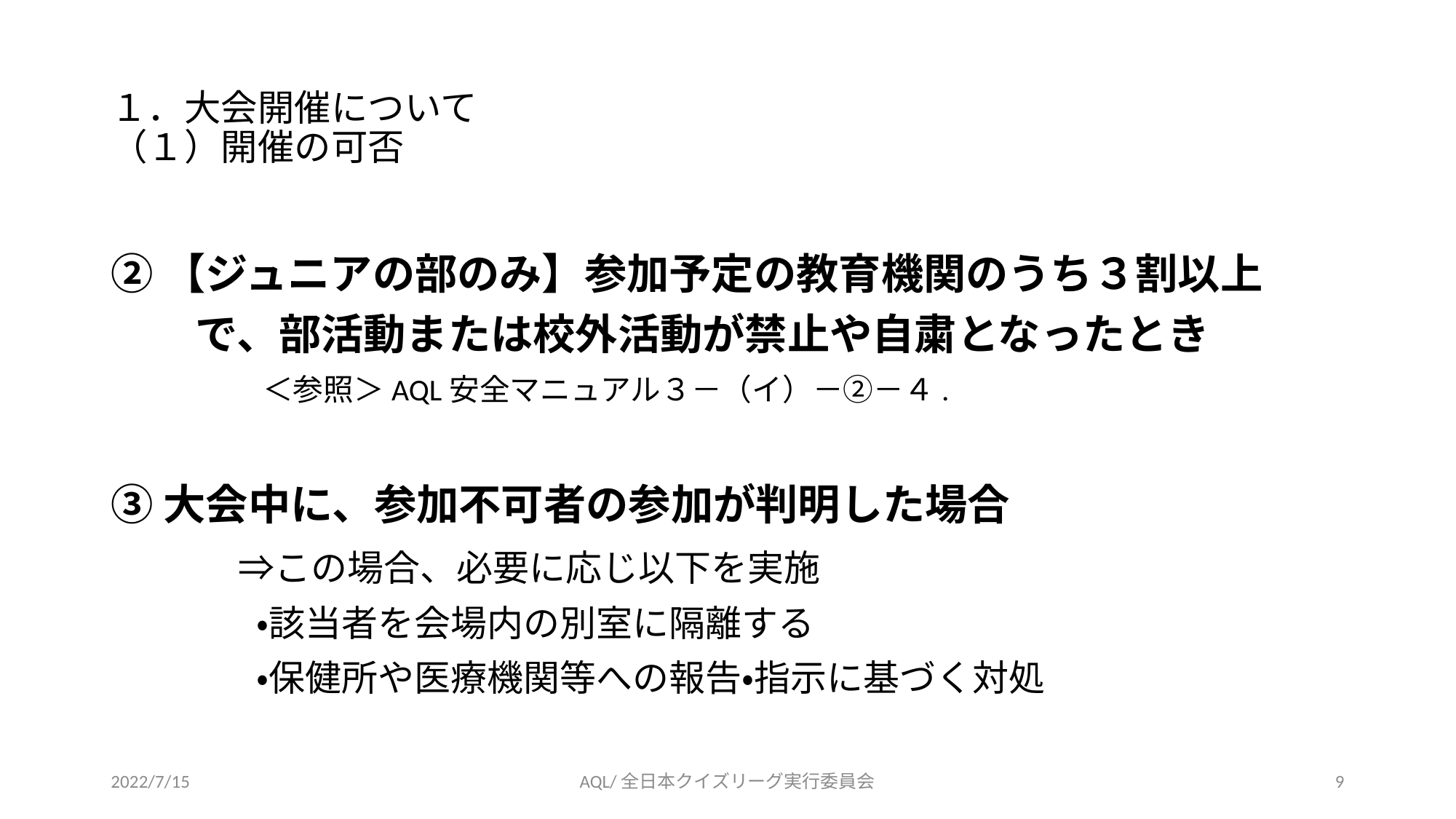

# １．大会開催について （１）開催の可否
②【ジュニアの部のみ】参加予定の教育機関のうち３割以上
　　で、部活動または校外活動が禁止や自粛となったとき
　　　　　＜参照＞AQL安全マニュアル３－（イ）－②－４.

③大会中に、参加不可者の参加が判明した場合
　　　⇒この場合、必要に応じ以下を実施
　　　　・該当者を会場内の別室に隔離する
　　　　・保健所や医療機関等への報告・指示に基づく対処

2022/7/15
AQL/全日本クイズリーグ実行委員会
9